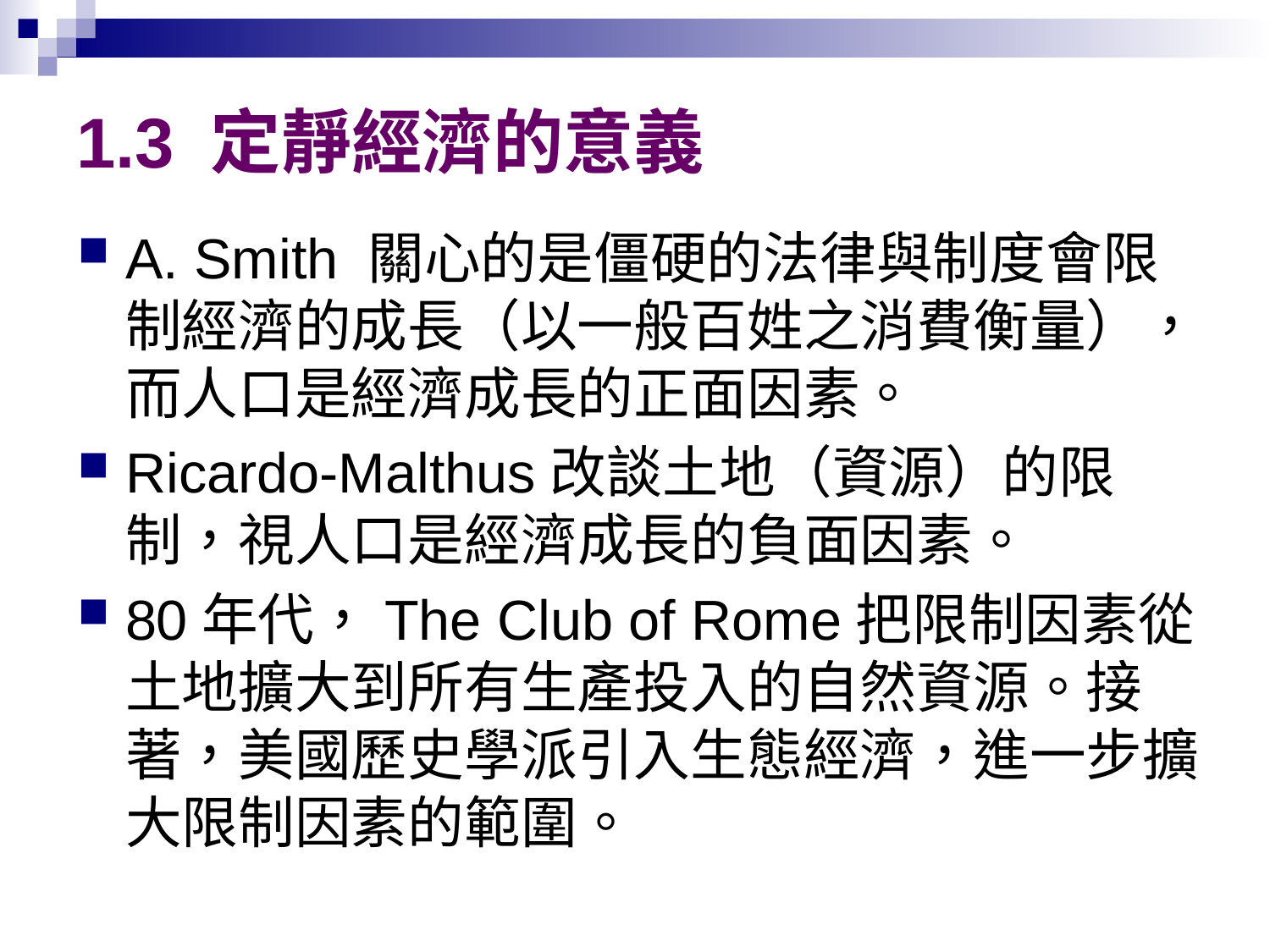

# 1.3 定靜經濟的意義
A. Smith 關心的是僵硬的法律與制度會限制經濟的成長（以一般百姓之消費衡量），而人口是經濟成長的正面因素。
Ricardo-Malthus改談土地（資源）的限制，視人口是經濟成長的負面因素。
80年代，The Club of Rome把限制因素從土地擴大到所有生產投入的自然資源。接著，美國歷史學派引入生態經濟，進一步擴大限制因素的範圍。